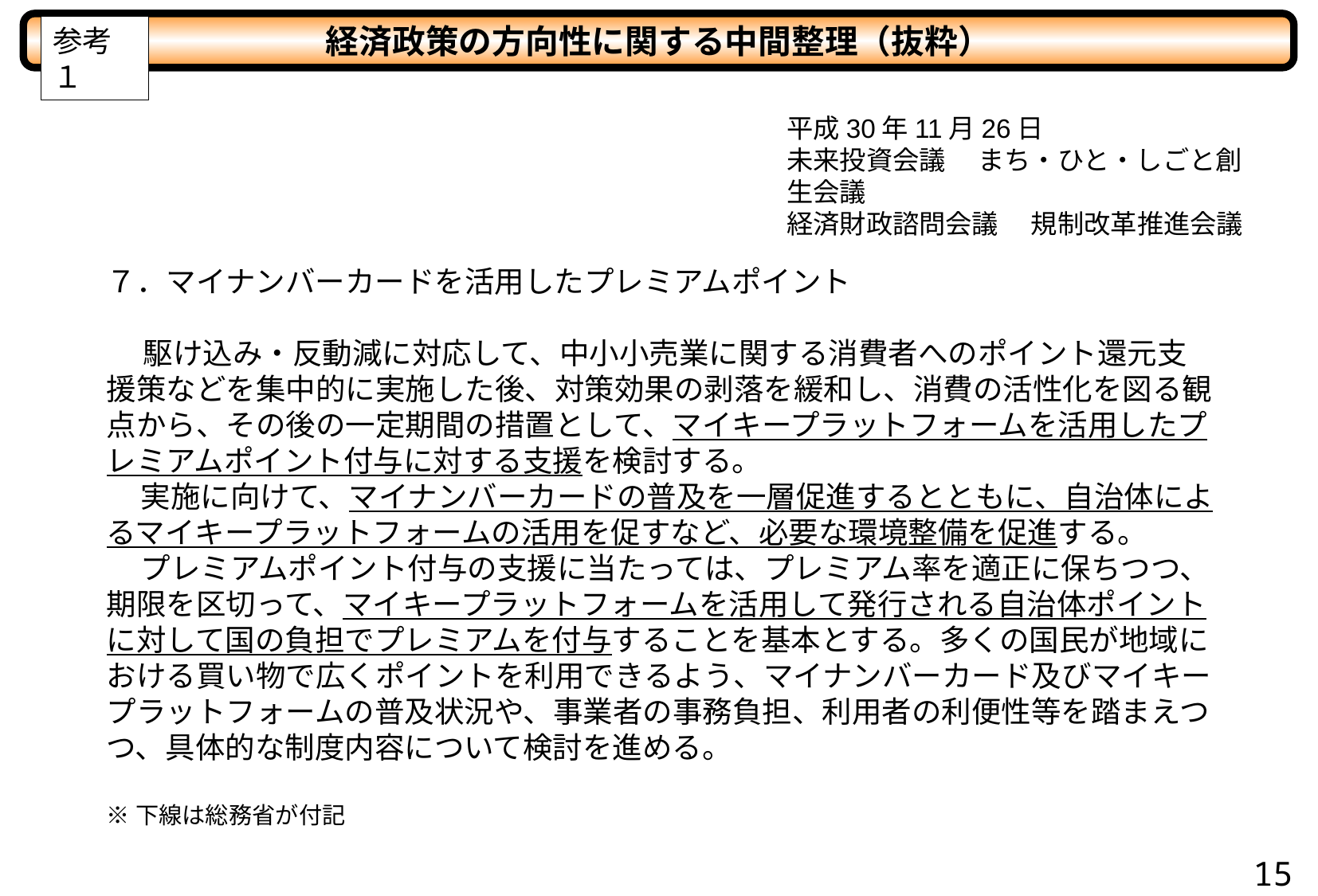

経済政策の方向性に関する中間整理（抜粋）
参考１
平成30年11月26日
未来投資会議 　まち・ひと・しごと創生会議
経済財政諮問会議 　規制改革推進会議
７．マイナンバーカードを活用したプレミアムポイント

　 駆け込み・反動減に対応して、中小小売業に関する消費者へのポイント還元支援策などを集中的に実施した後、対策効果の剥落を緩和し、消費の活性化を図る観点から、その後の一定期間の措置として、マイキープラットフォームを活用したプレミアムポイント付与に対する支援を検討する。
    実施に向けて、マイナンバーカードの普及を一層促進するとともに、自治体によるマイキープラットフォームの活用を促すなど、必要な環境整備を促進する。
    プレミアムポイント付与の支援に当たっては、プレミアム率を適正に保ちつつ、期限を区切って、マイキープラットフォームを活用して発行される自治体ポイントに対して国の負担でプレミアムを付与することを基本とする。多くの国民が地域における買い物で広くポイントを利用できるよう、マイナンバーカード及びマイキープラットフォームの普及状況や、事業者の事務負担、利用者の利便性等を踏まえつつ、具体的な制度内容について検討を進める。

※下線は総務省が付記
15